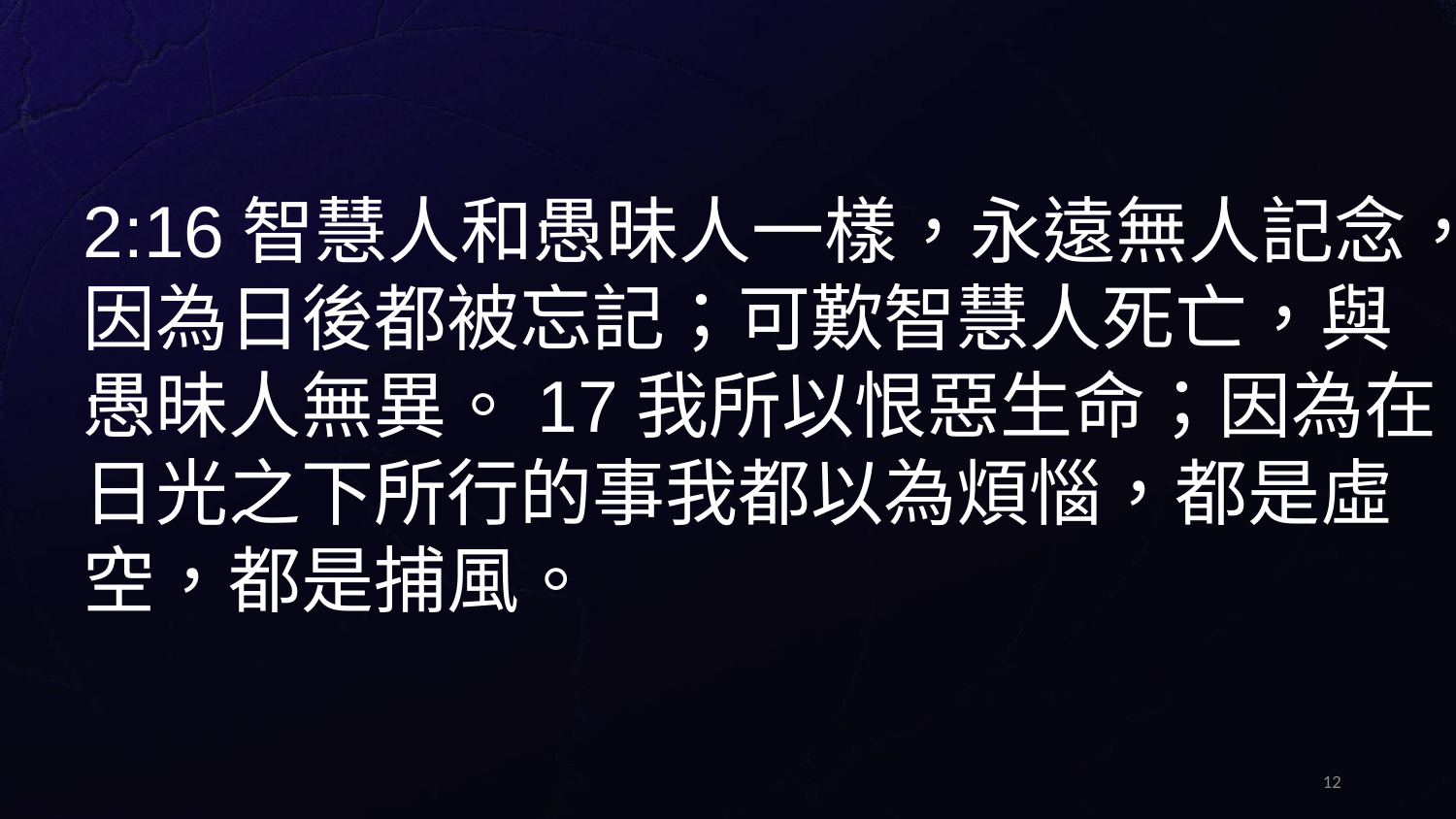

2:16智慧人和愚昧人一樣，永遠無人記念，因為日後都被忘記；可歎智慧人死亡，與愚昧人無異。17我所以恨惡生命；因為在日光之下所行的事我都以為煩惱，都是虛空，都是捕風。
12